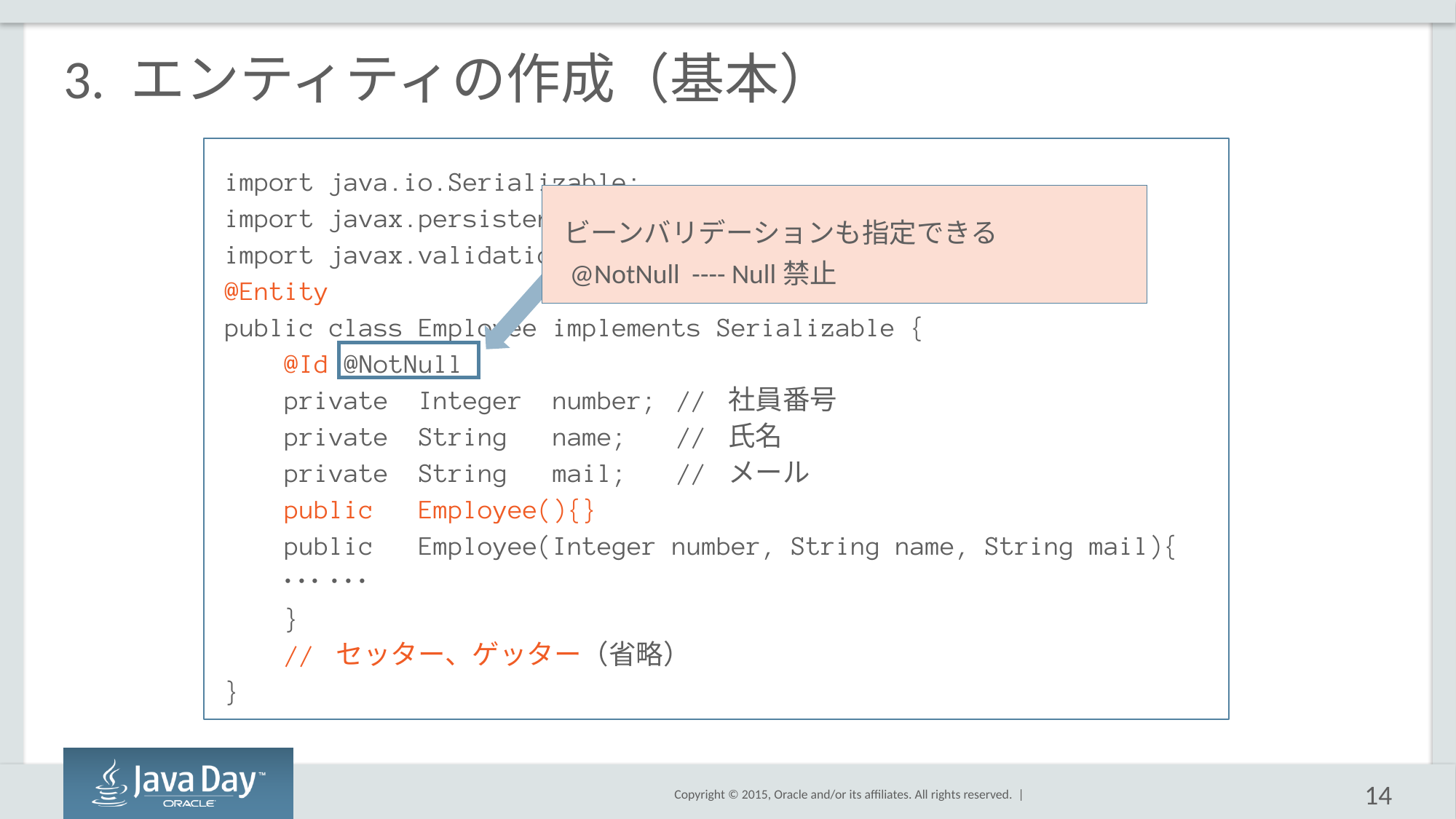

# 3. エンティティの作成（基本）
import java.io.Serializable;
import javax.persistence.*;
import javax.validation.constraints.NotNull;
@Entity
public class Employee implements Serializable {
    @Id @NotNull
    private  Integer  number;	 // 社員番号
    private  String   name;	 // 氏名
    private  String   mail;	 // メール
    public   Employee(){}
    public   Employee(Integer number, String name, String mail){
        ･･･ ･･･
    }
    // セッター、ゲッター（省略）
}
ビーンバリデーションも指定できる
 @NotNull  ---- Null禁止

14